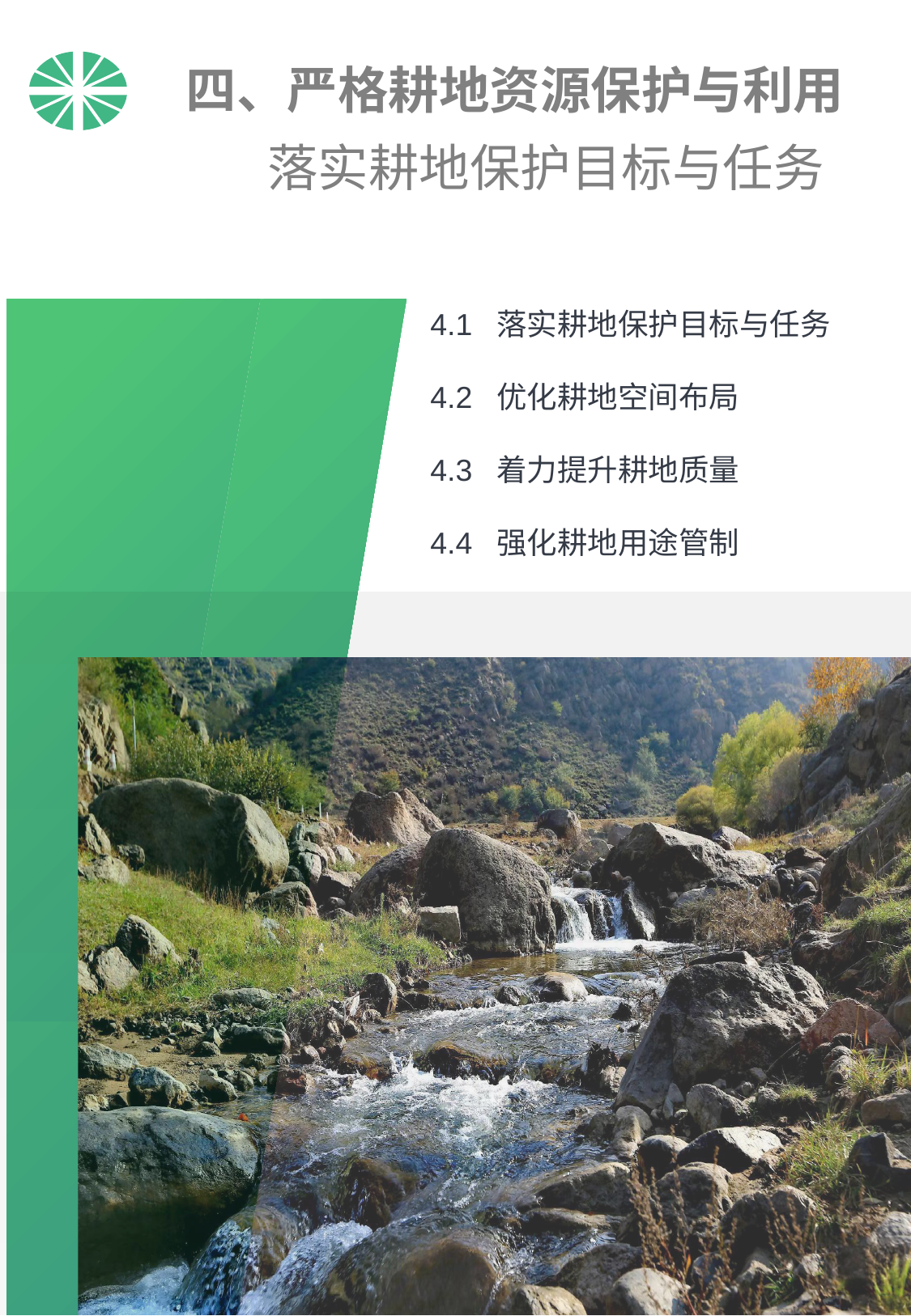

四、严格耕地资源保护与利用
   落实耕地保护目标与任务

 4.1  落实耕地保护目标与任务

 4.2  优化耕地空间布局

 4.3  着力提升耕地质量

 4.4  强化耕地用途管制